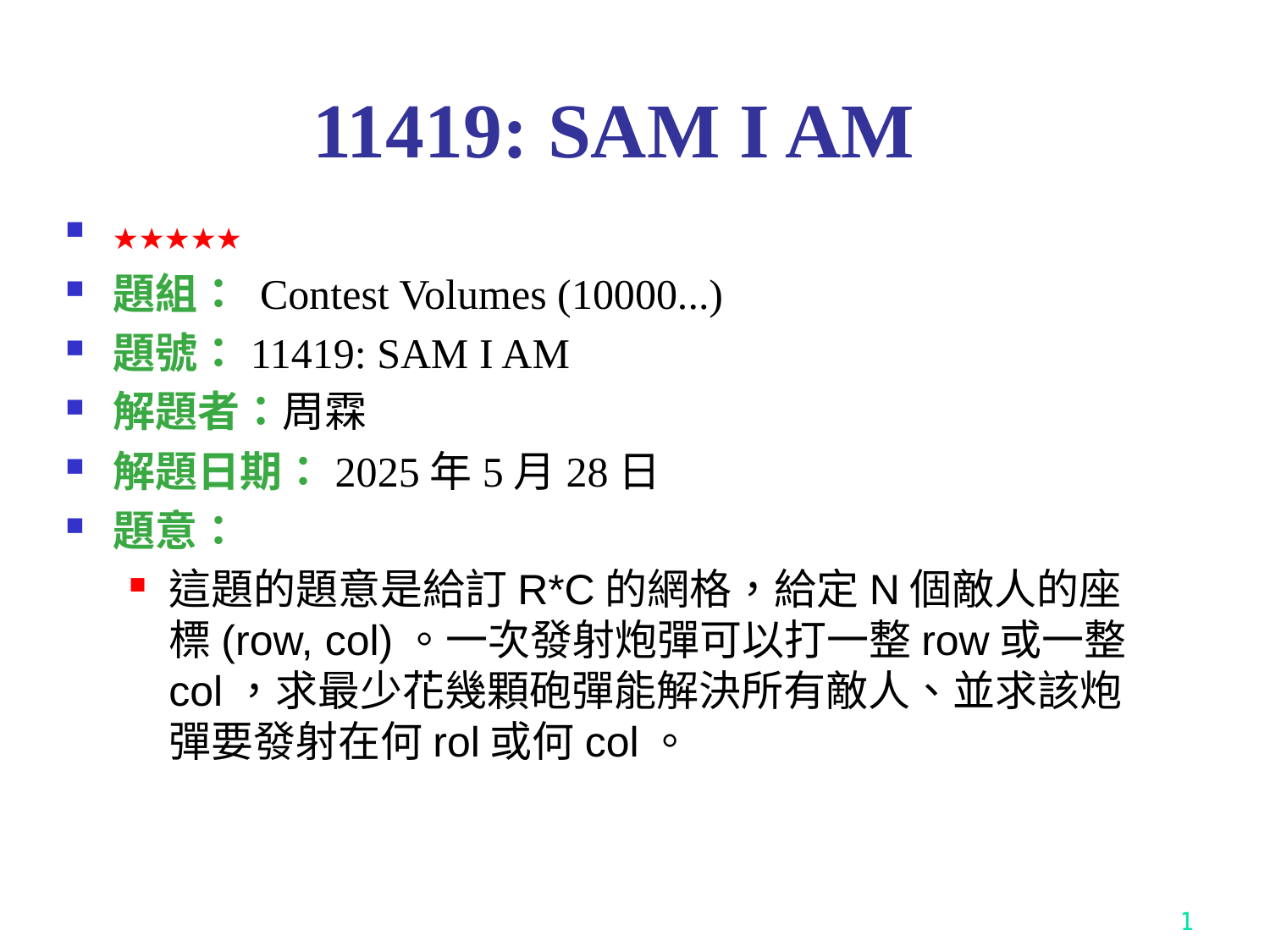

# 11419: SAM I AM
★★★★★
題組： Contest Volumes (10000...)
題號：11419: SAM I AM
解題者：周霖
解題日期：2025年5月28日
題意：
這題的題意是給訂R*C的網格，給定N個敵人的座標(row, col)。一次發射炮彈可以打一整row或一整col，求最少花幾顆砲彈能解決所有敵人、並求該炮彈要發射在何rol或何col。

1